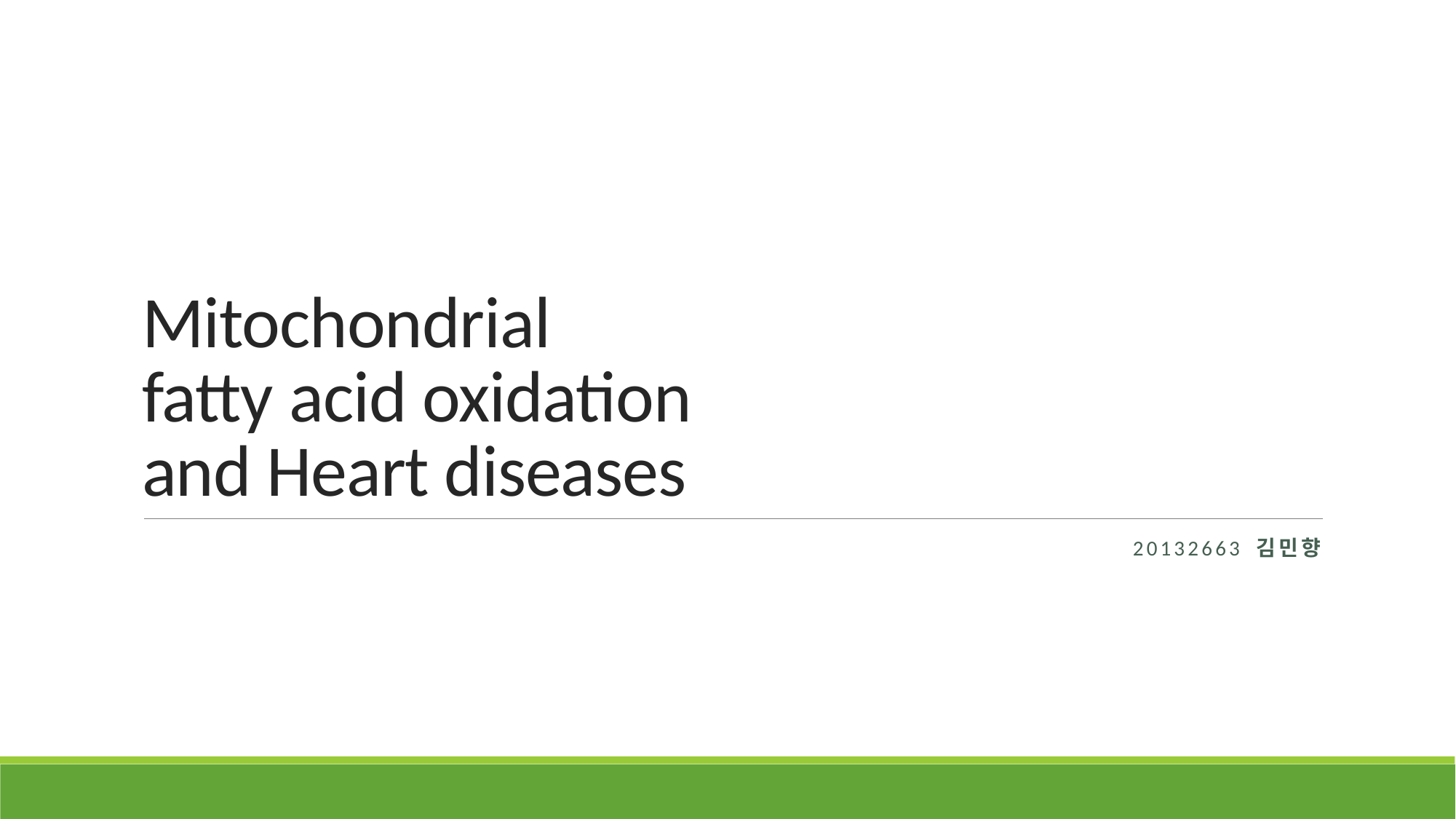

# Mitochondrial fatty acid oxidation and Heart diseases
20132663 김민향